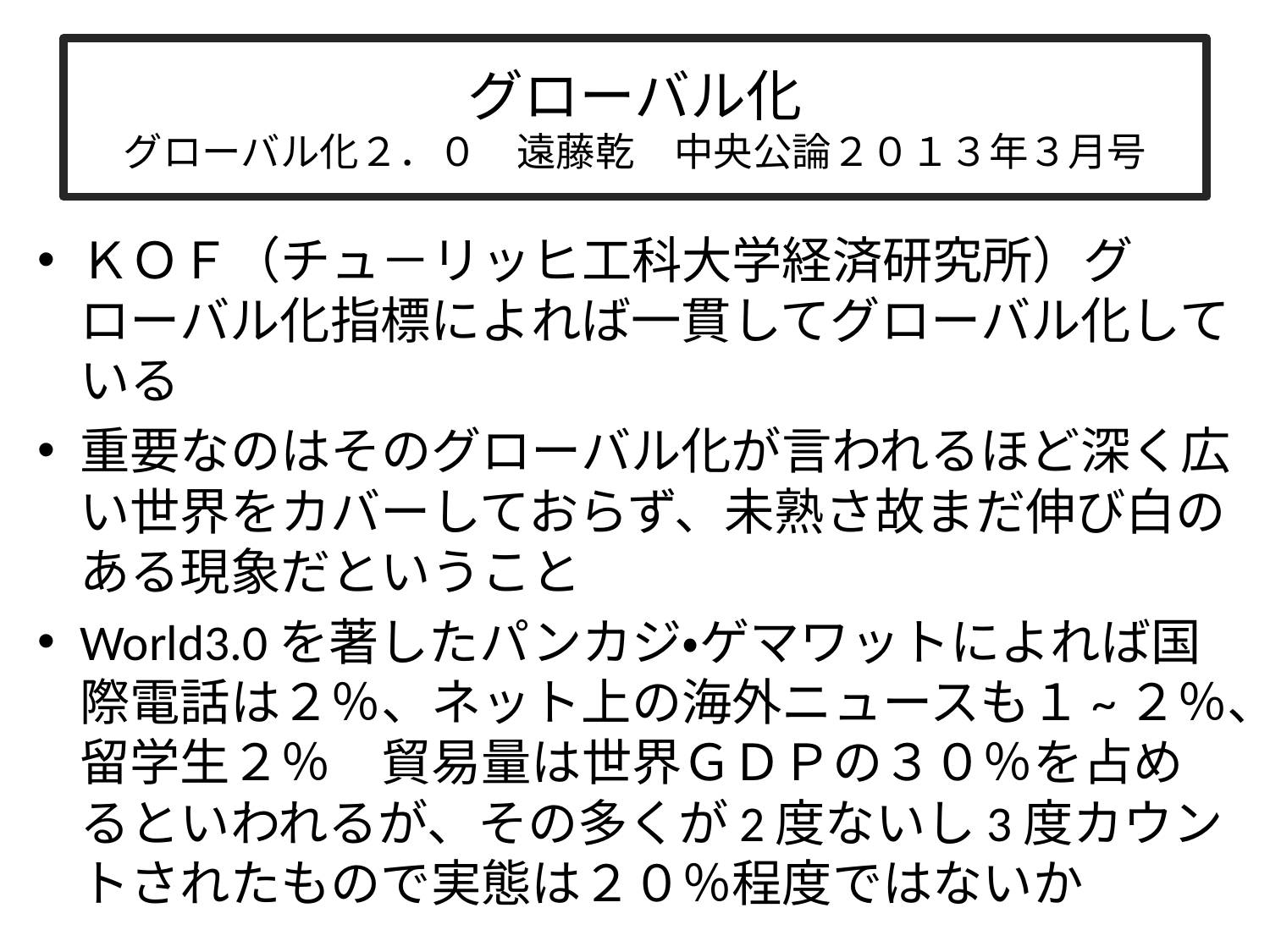

# グローバル化 グローバル化２．０　遠藤乾　中央公論２０１３年３月号
ＫＯＦ（チュ－リッヒ工科大学経済研究所）グローバル化指標によれば一貫してグローバル化している
重要なのはそのグローバル化が言われるほど深く広い世界をカバーしておらず、未熟さ故まだ伸び白のある現象だということ
World3.0を著したパンカジ・ゲマワットによれば国際電話は２％、ネット上の海外ニュースも１~２％、留学生２％　貿易量は世界ＧＤＰの３０％を占めるといわれるが、その多くが2度ないし3度カウントされたもので実態は２０％程度ではないか